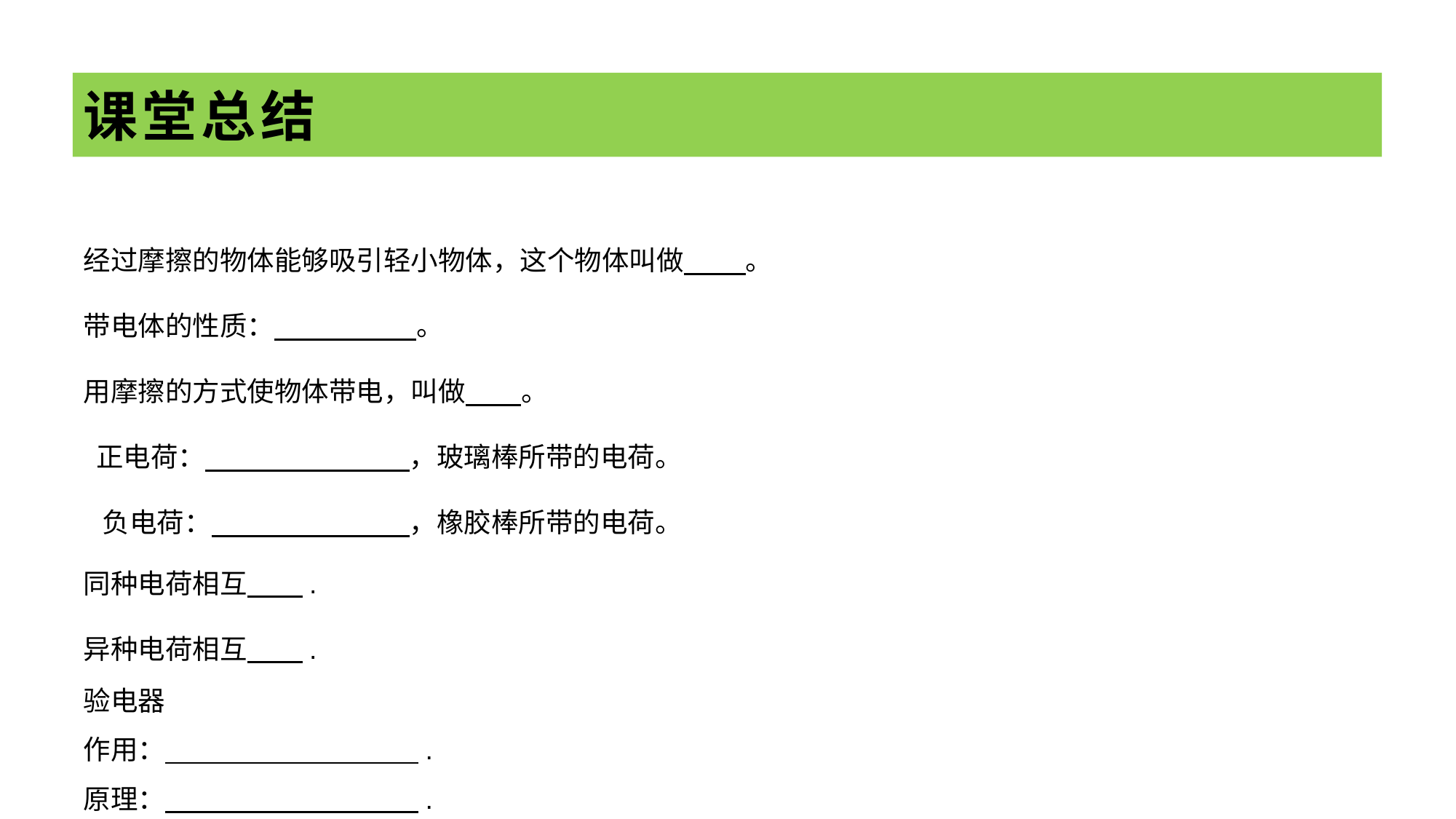

# 课堂总结
经过摩擦的物体能够吸引轻小物体，这个物体叫做          。
带电体的性质：                       。
用摩擦的方式使物体带电，叫做         。
 正电荷：                                 ，玻璃棒所带的电荷。
  负电荷：                                ，橡胶棒所带的电荷。
同种电荷相互         .
异种电荷相互         .
验电器
作用：                                         .
原理：                                         .